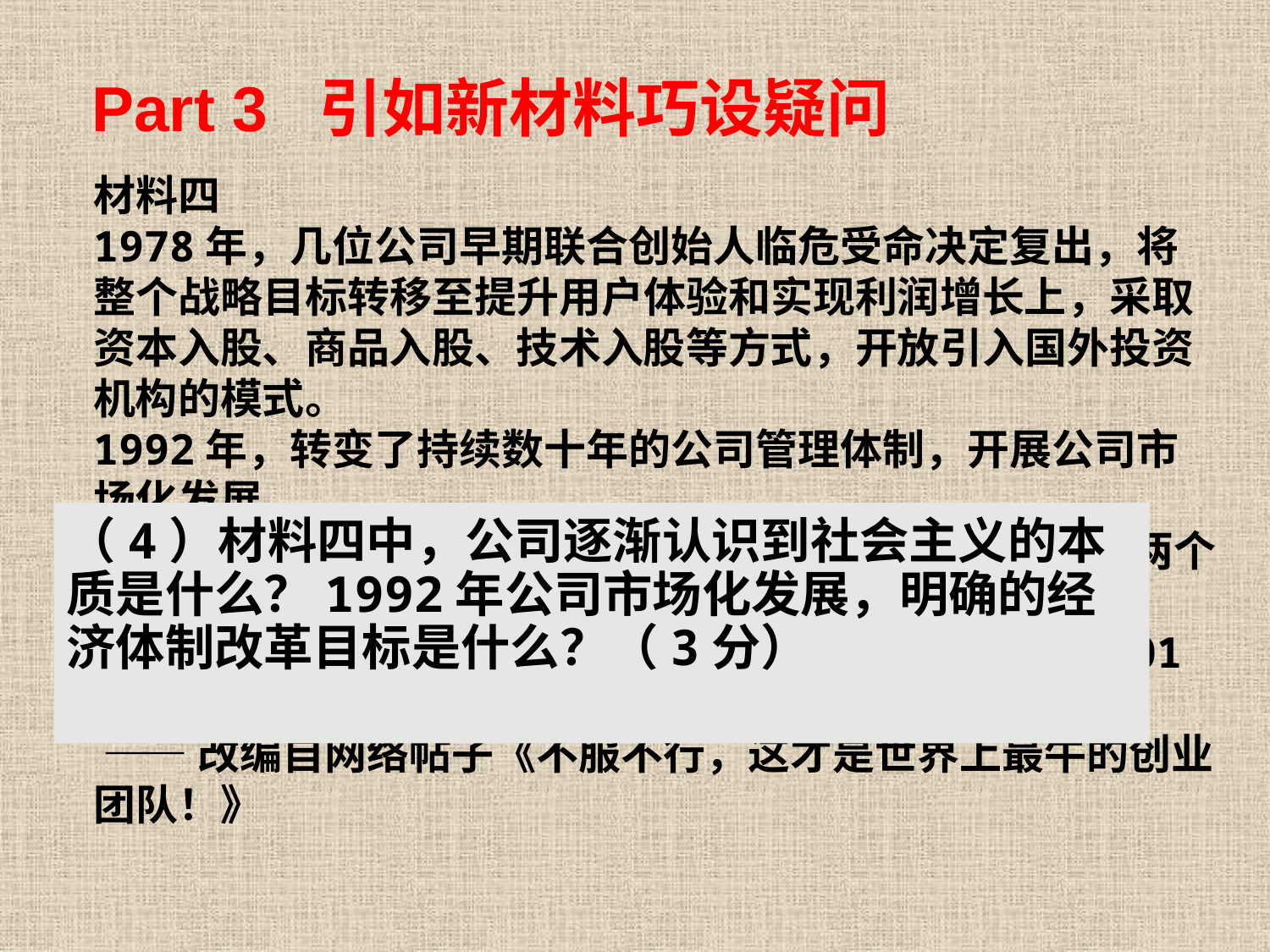

Part 3  引如新材料巧设疑问

材料四
1978年，几位公司早期联合创始人临危受命决定复出，将整个战略目标转移至提升用户体验和实现利润增长上，采取资本入股、商品入股、技术入股等方式，开放引入国外投资机构的模式。
1992年，转变了持续数十年的公司管理体制，开展公司市场化发展。
1997年和1999年，成功地收回被国外集团长期兼并的两个子公司。
目前市值突破11万亿美金，居全球第二。在公司创立101年之际，将迎来第二十次公司董事会，预祝大会成功。
 ——改编自网络帖子《不服不行，这才是世界上最牛的创业团队！》

（4）材料四中，公司逐渐认识到社会主义的本质是什么？1992年公司市场化发展，明确的经济体制改革目标是什么？（3分）